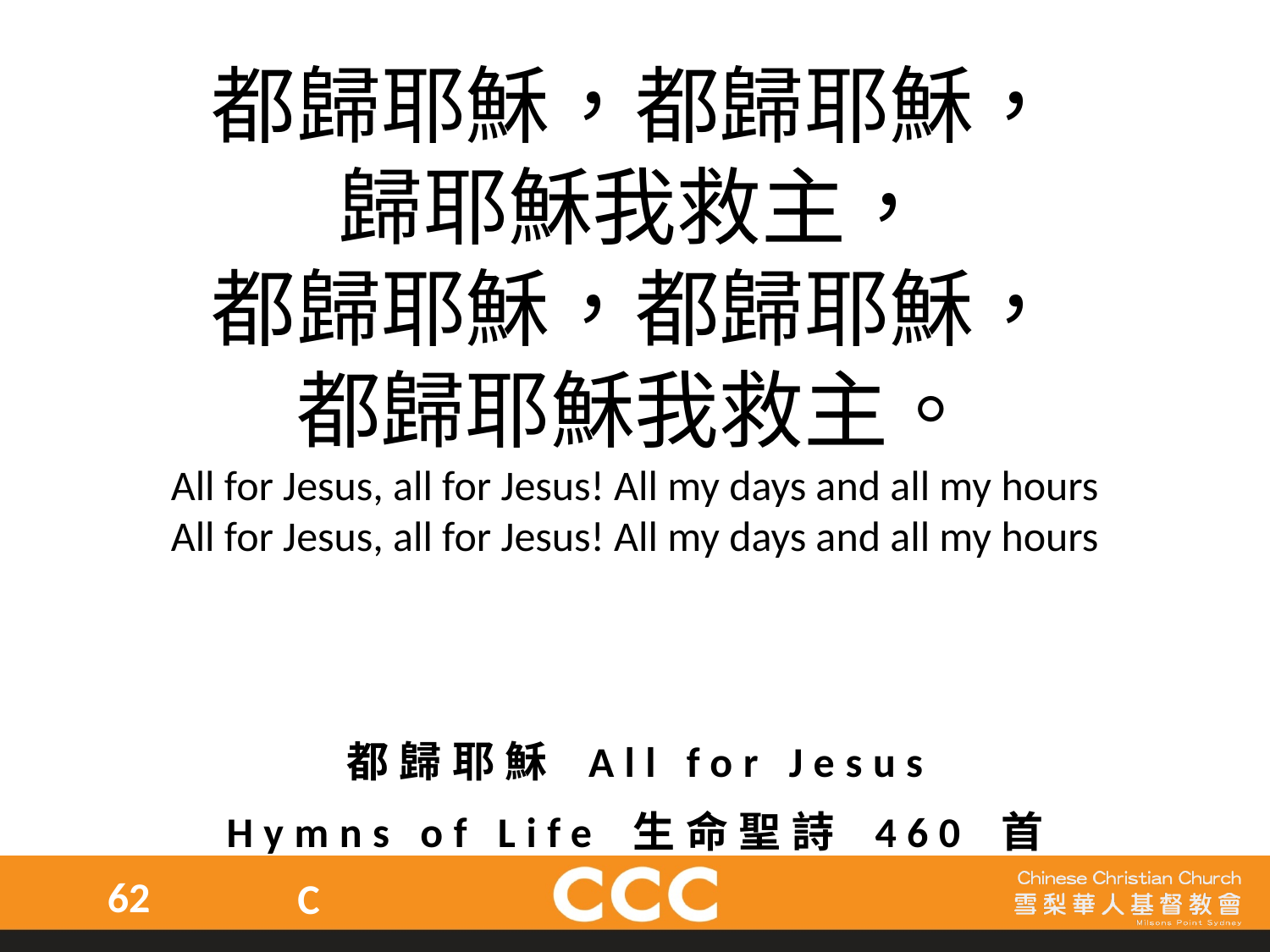

都歸耶穌，都歸耶穌，
歸耶穌我救主，
都歸耶穌，都歸耶穌，
都歸耶穌我救主。
All for Jesus, all for Jesus! All my days and all my hours
All for Jesus, all for Jesus! All my days and all my hours
都歸耶穌 All for Jesus
Hymns of Life 生命聖詩 460 首
62
C